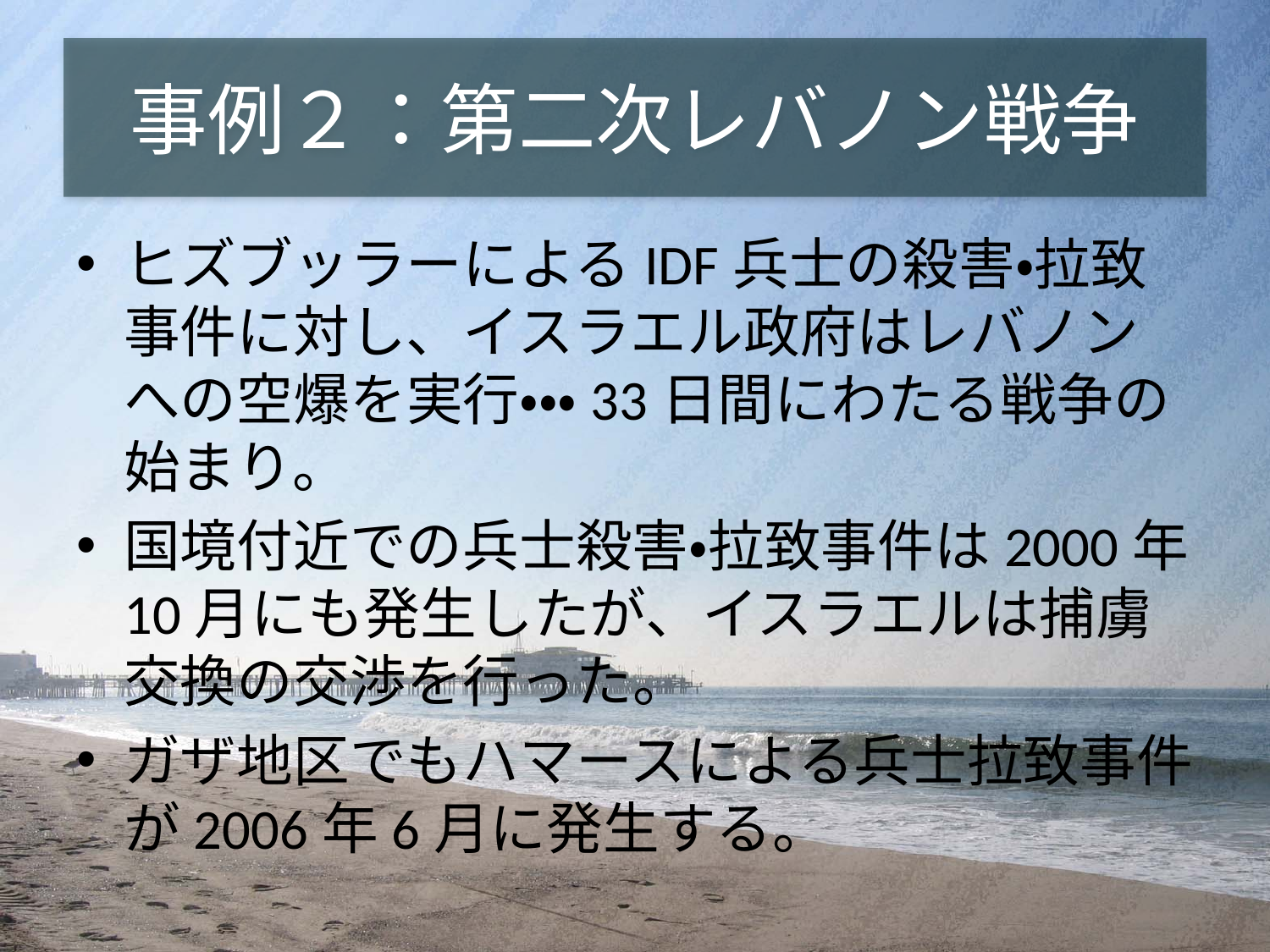

# 事例２：第二次レバノン戦争
ヒズブッラーによるIDF兵士の殺害・拉致事件に対し、イスラエル政府はレバノンへの空爆を実行・・・33日間にわたる戦争の始まり。
国境付近での兵士殺害・拉致事件は2000年10月にも発生したが、イスラエルは捕虜交換の交渉を行った。
ガザ地区でもハマースによる兵士拉致事件が2006年6月に発生する。